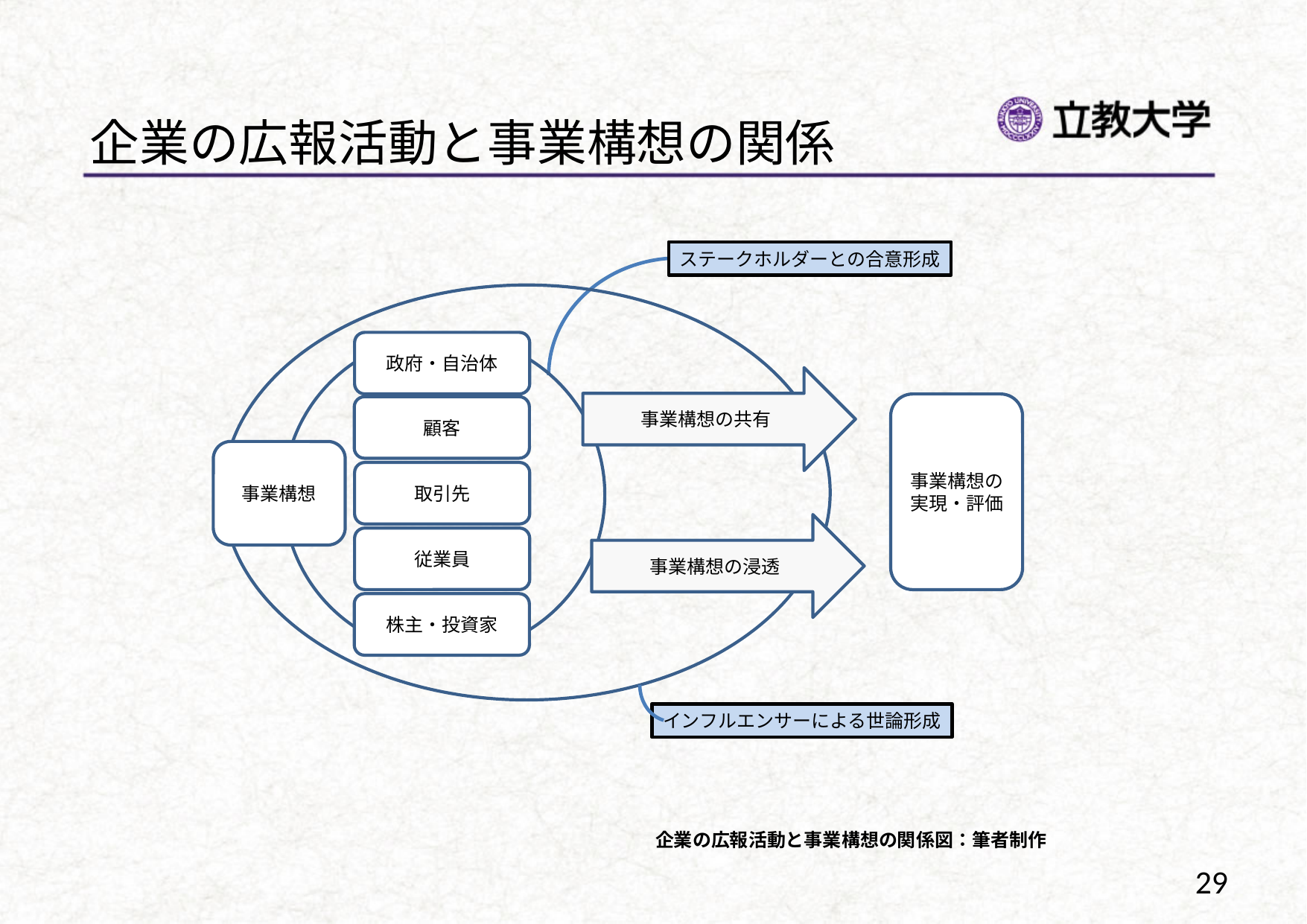

# 企業の広報活動と事業構想の関係
ステークホルダーとの合意形成

政府・自治体

事業構想の共有
事業構想の実現・評価
顧客
事業構想
取引先
事業構想の浸透
従業員
株主・投資家

インフルエンサーによる世論形成
企業の広報活動と事業構想の関係図：筆者制作
29